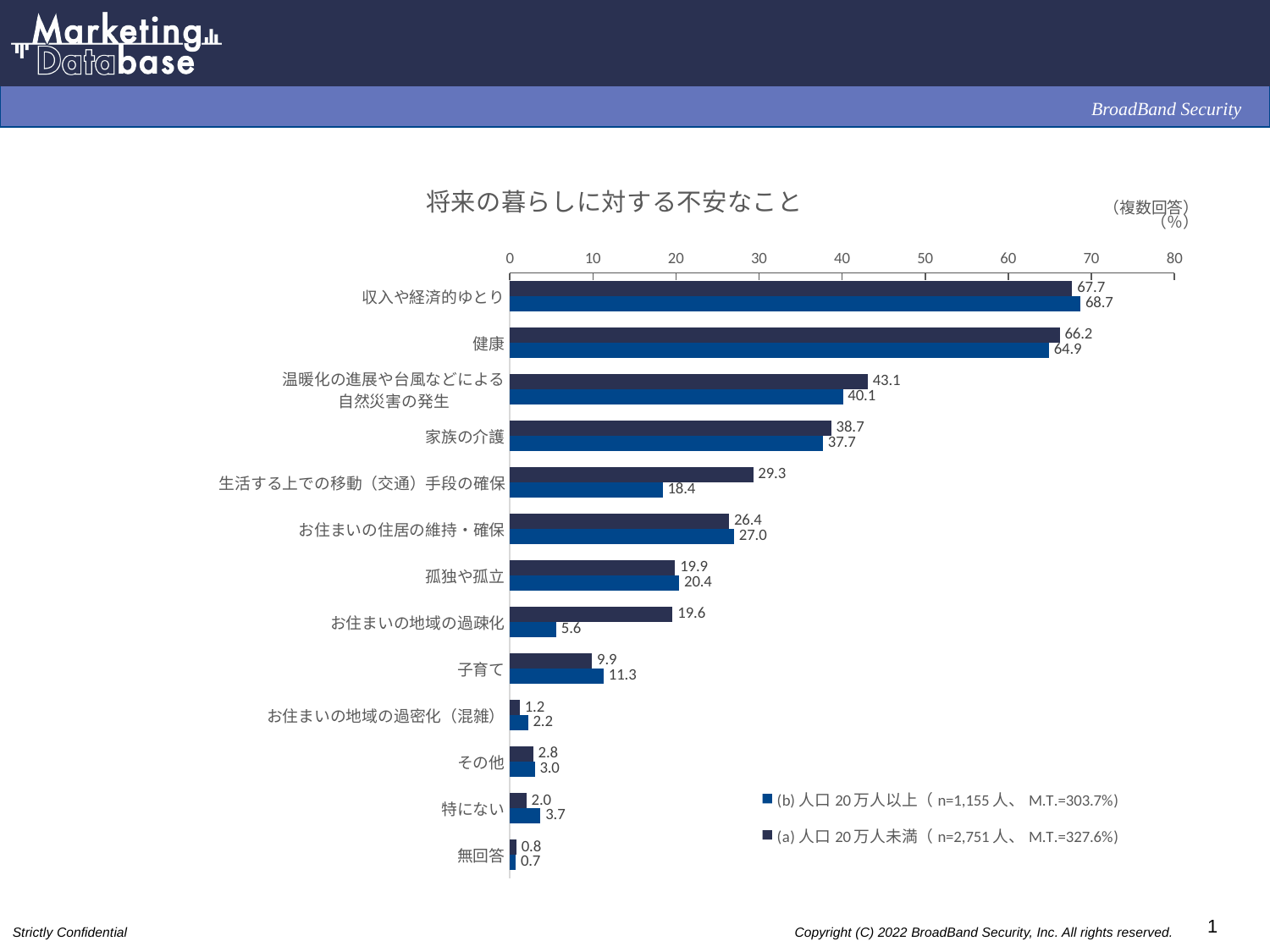

### Chart: 将来の暮らしに対する不安なこと

| Category | (a)人口20万人未満（n=2,751人、M.T.=327.6%) | (b)人口20万人以上（n=1,155人、M.T.=303.7%) |
|---|---|---|
| 収入や経済的ゆとり | 67.7 | 68.7 |
| 健康 | 66.2 | 64.9 |
| 温暖化の進展や台風などによる
自然災害の発生 | 43.1 | 40.1 |
| 家族の介護 | 38.7 | 37.7 |
| 生活する上での移動（交通）手段の確保 | 29.3 | 18.4 |
| お住まいの住居の維持・確保 | 26.4 | 27.0 |
| 孤独や孤立 | 19.9 | 20.4 |
| お住まいの地域の過疎化 | 19.6 | 5.6 |
| 子育て | 9.9 | 11.3 |
| お住まいの地域の過密化（混雑） | 1.2 | 2.2 |
| その他 | 2.8 | 3.0 |
| 特にない | 2.0 | 3.7 |
| 無回答 | 0.8 | 0.7 |